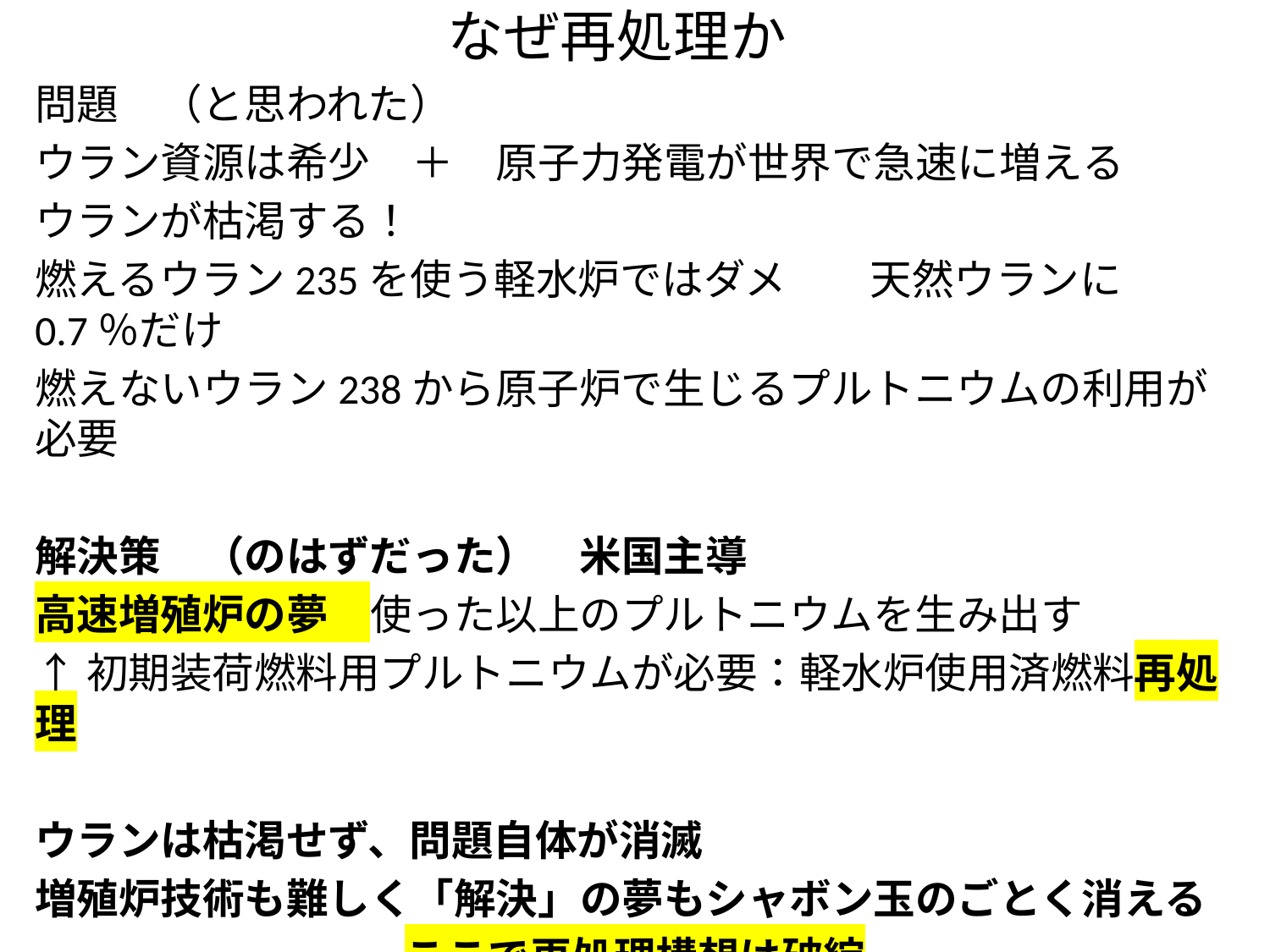

# なぜ再処理か
問題　（と思われた）
ウラン資源は希少　＋　原子力発電が世界で急速に増える
ウランが枯渇する！
燃えるウラン235を使う軽水炉ではダメ　　天然ウランに0.7％だけ
燃えないウラン238から原子炉で生じるプルトニウムの利用が必要

解決策　（のはずだった）　米国主導
高速増殖炉の夢　使った以上のプルトニウムを生み出す
↑初期装荷燃料用プルトニウムが必要：軽水炉使用済燃料再処理

ウランは枯渇せず、問題自体が消滅
増殖炉技術も難しく「解決」の夢もシャボン玉のごとく消える
ここで再処理構想は破綻